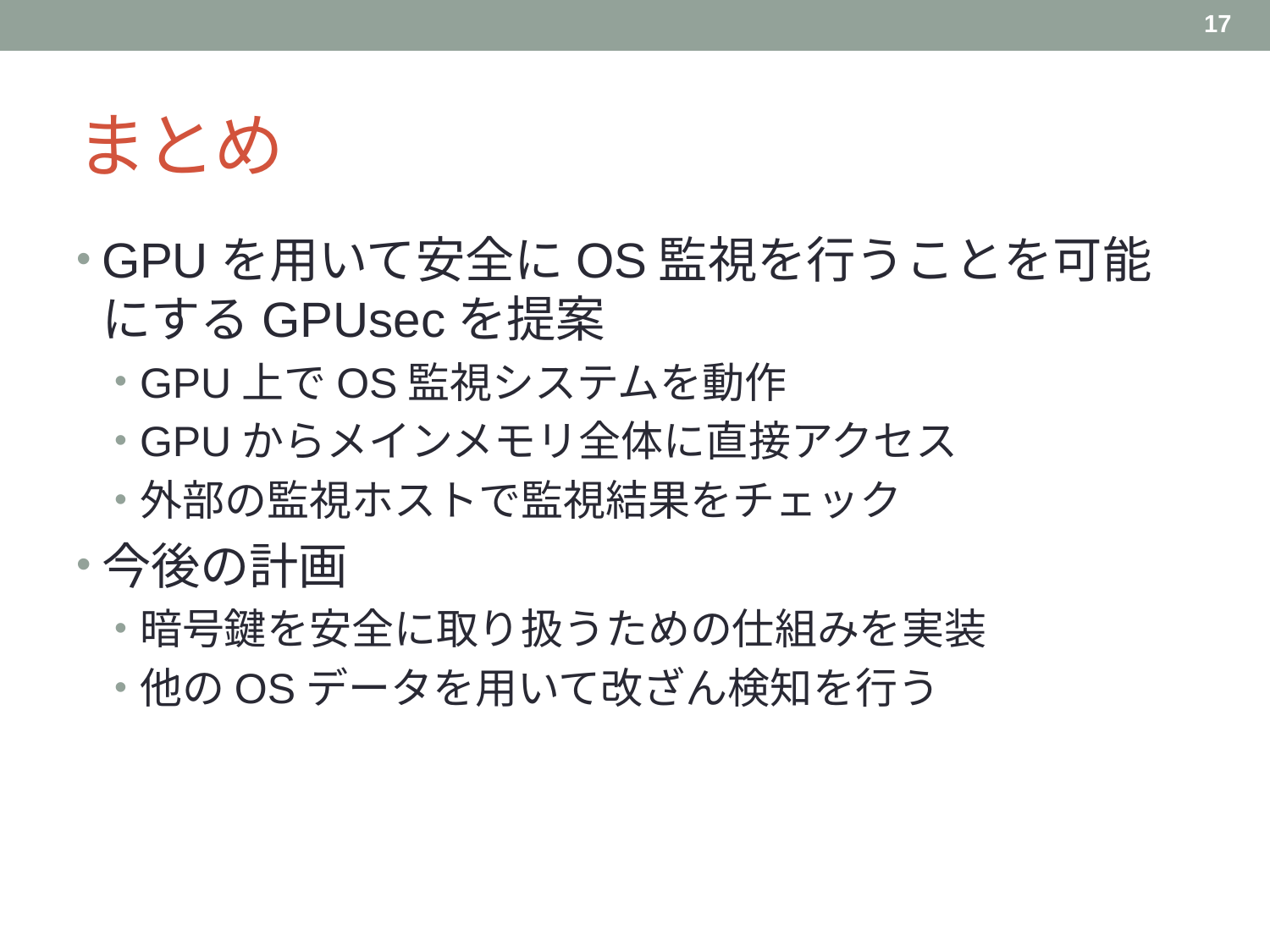

17
# まとめ
GPUを用いて安全にOS監視を行うことを可能にするGPUsecを提案
GPU上でOS監視システムを動作
GPUからメインメモリ全体に直接アクセス
外部の監視ホストで監視結果をチェック
今後の計画
暗号鍵を安全に取り扱うための仕組みを実装
他のOSデータを用いて改ざん検知を行う